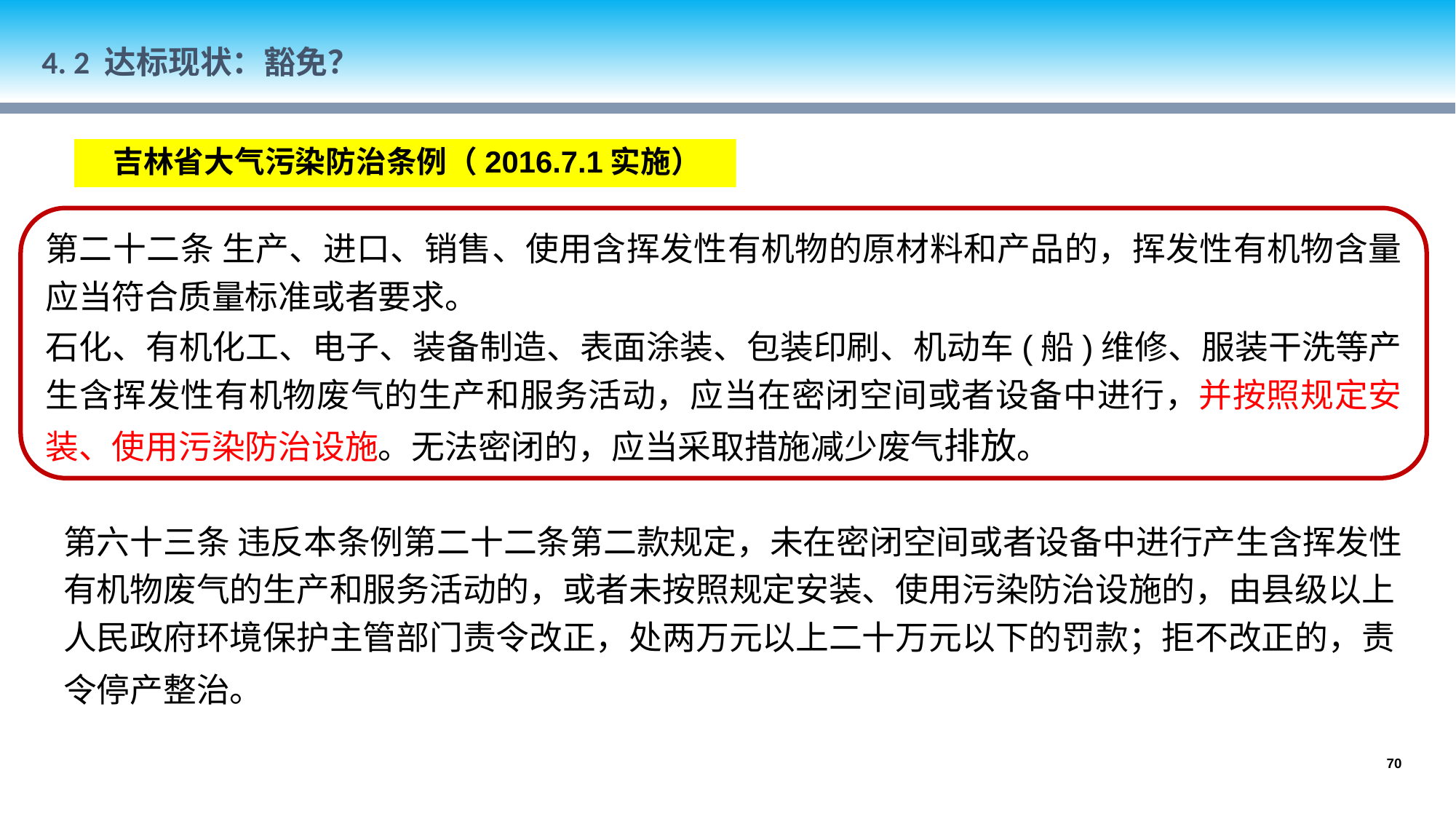

# 4. 2 达标现状：豁免？
吉林省大气污染防治条例（2016.7.1实施）

第二十二条 生产、进口、销售、使用含挥发性有机物的原材料和产品的，挥发性有机物含量应当符合质量标准或者要求。
石化、有机化工、电子、装备制造、表面涂装、包装印刷、机动车(船)维修、服装干洗等产生含挥发性有机物废气的生产和服务活动，应当在密闭空间或者设备中进行，并按照规定安装、使用污染防治设施。无法密闭的，应当采取措施减少废气排放。
第六十三条 违反本条例第二十二条第二款规定，未在密闭空间或者设备中进行产生含挥发性有机物废气的生产和服务活动的，或者未按照规定安装、使用污染防治设施的，由县级以上人民政府环境保护主管部门责令改正，处两万元以上二十万元以下的罚款；拒不改正的，责令停产整治。
70